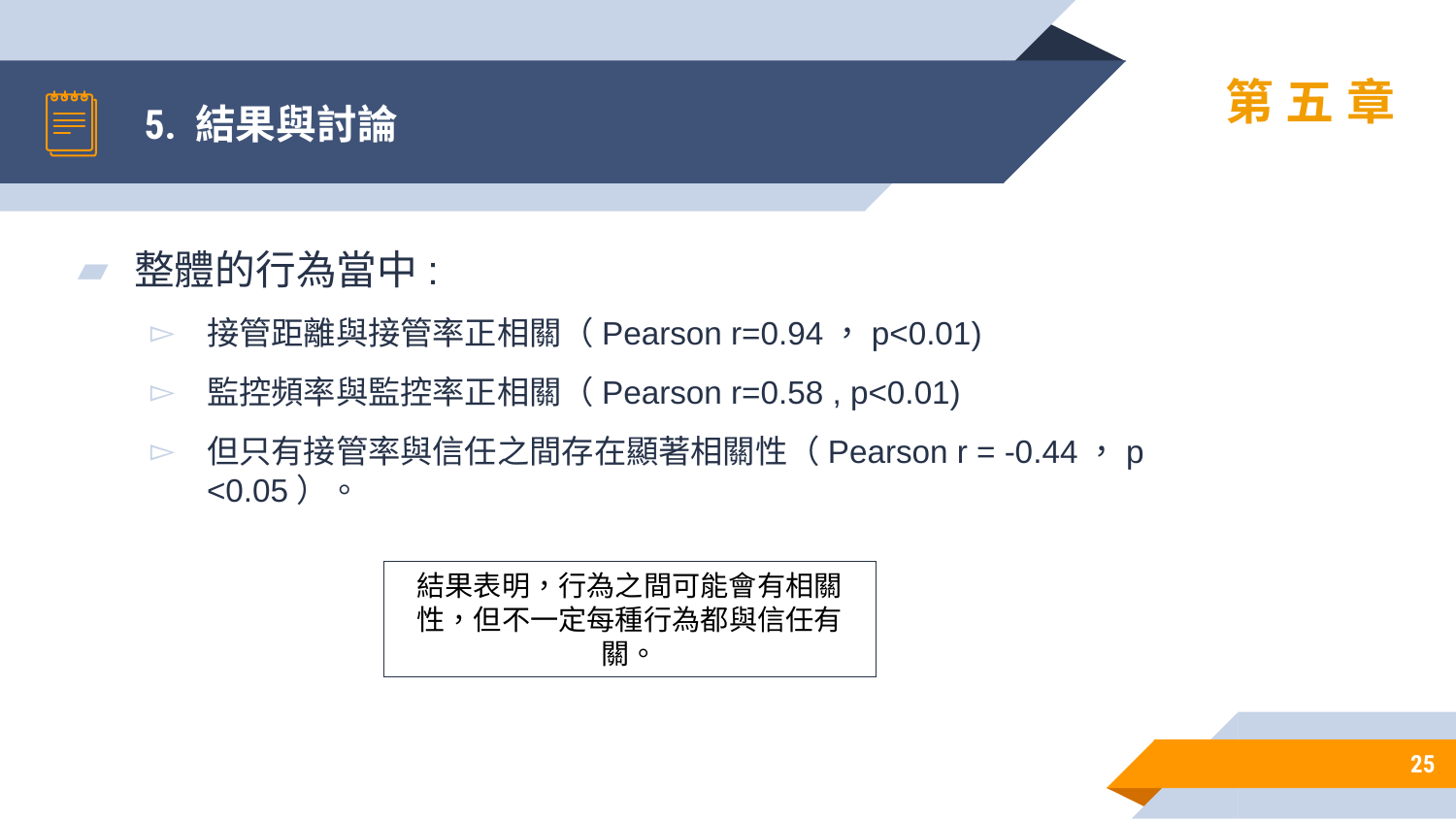

# 5. 結果與討論
第五章

整體的行為當中:
接管距離與接管率正相關（Pearson r=0.94，p<0.01)
監控頻率與監控率正相關（Pearson r=0.58 , p<0.01)
但只有接管率與信任之間存在顯著相關性（Pearson r = -0.44，p <0.05）。
結果表明，行為之間可能會有相關性，但不一定每種行為都與信任有關。
25